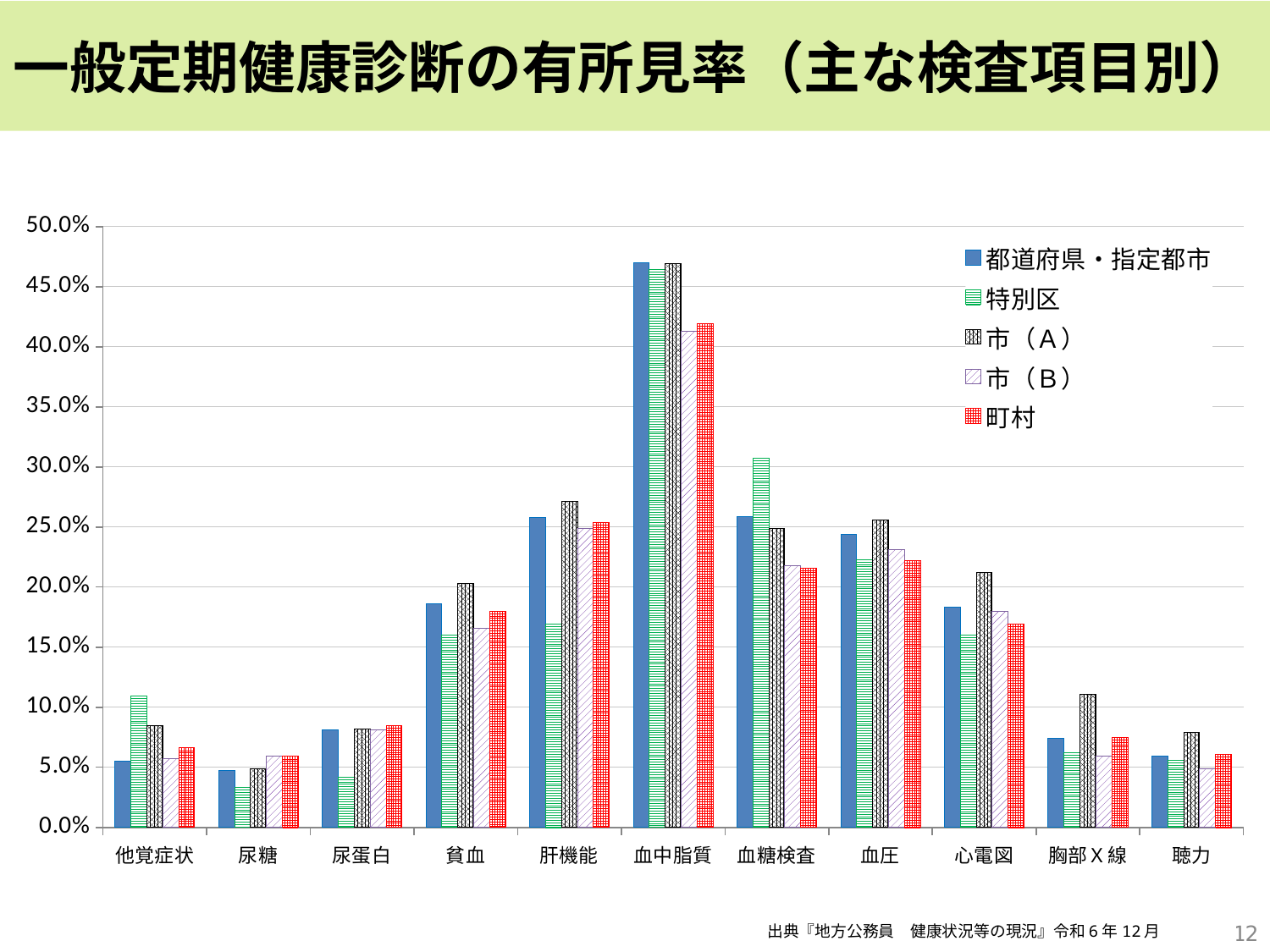

一般定期健康診断の有所見率（主な検査項目別）

### Chart

| Category | 都道府県・指定都市 | 特別区 | 市（Ａ） | 市（Ｂ） | 町村 |
|---|---|---|---|---|---|
| 他覚症状 | 0.055 | 0.109 | 0.085 | 0.057 | 0.066 |
| 尿糖 | 0.047 | 0.033 | 0.049 | 0.059 | 0.059 |
| 尿蛋白 | 0.081 | 0.042 | 0.082 | 0.081 | 0.085 |
| 貧血 | 0.186 | 0.16 | 0.203 | 0.166 | 0.18 |
| 肝機能 | 0.258 | 0.169 | 0.271 | 0.249 | 0.254 |
| 血中脂質 | 0.47 | 0.464 | 0.469 | 0.413 | 0.419 |
| 血糖検査 | 0.259 | 0.307 | 0.249 | 0.218 | 0.216 |
| 血圧 | 0.244 | 0.223 | 0.256 | 0.231 | 0.222 |
| 心電図 | 0.183 | 0.16 | 0.212 | 0.18 | 0.169 |
| 胸部Ｘ線 | 0.074 | 0.062 | 0.111 | 0.059 | 0.075 |
| 聴力 | 0.059 | 0.056 | 0.079 | 0.049 | 0.061 |
12
出典『地方公務員　健康状況等の現況』令和6年12月